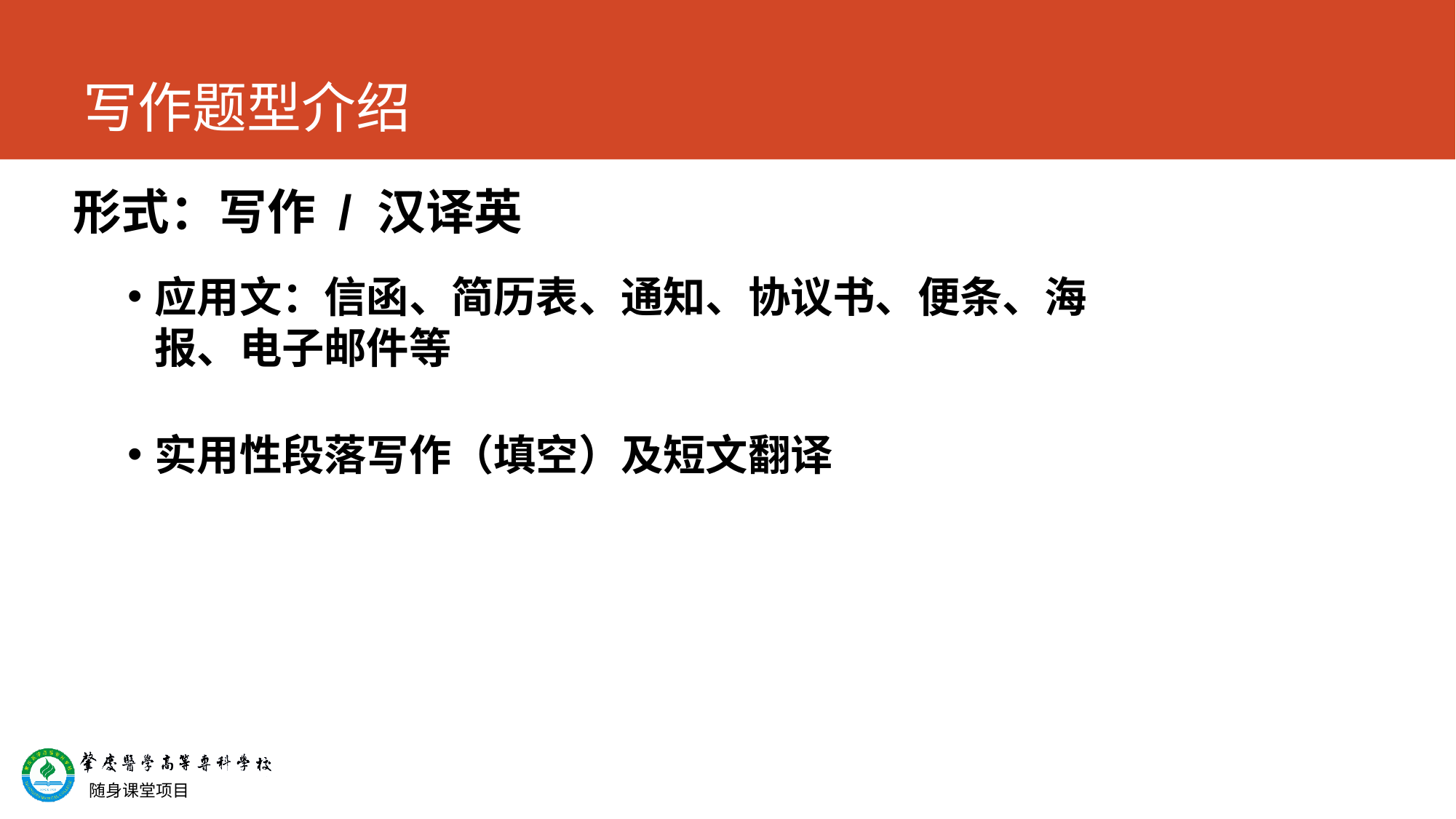

# 写作题型介绍
形式：写作 / 汉译英
应用文：信函、简历表、通知、协议书、便条、海报、电子邮件等
实用性段落写作（填空）及短文翻译